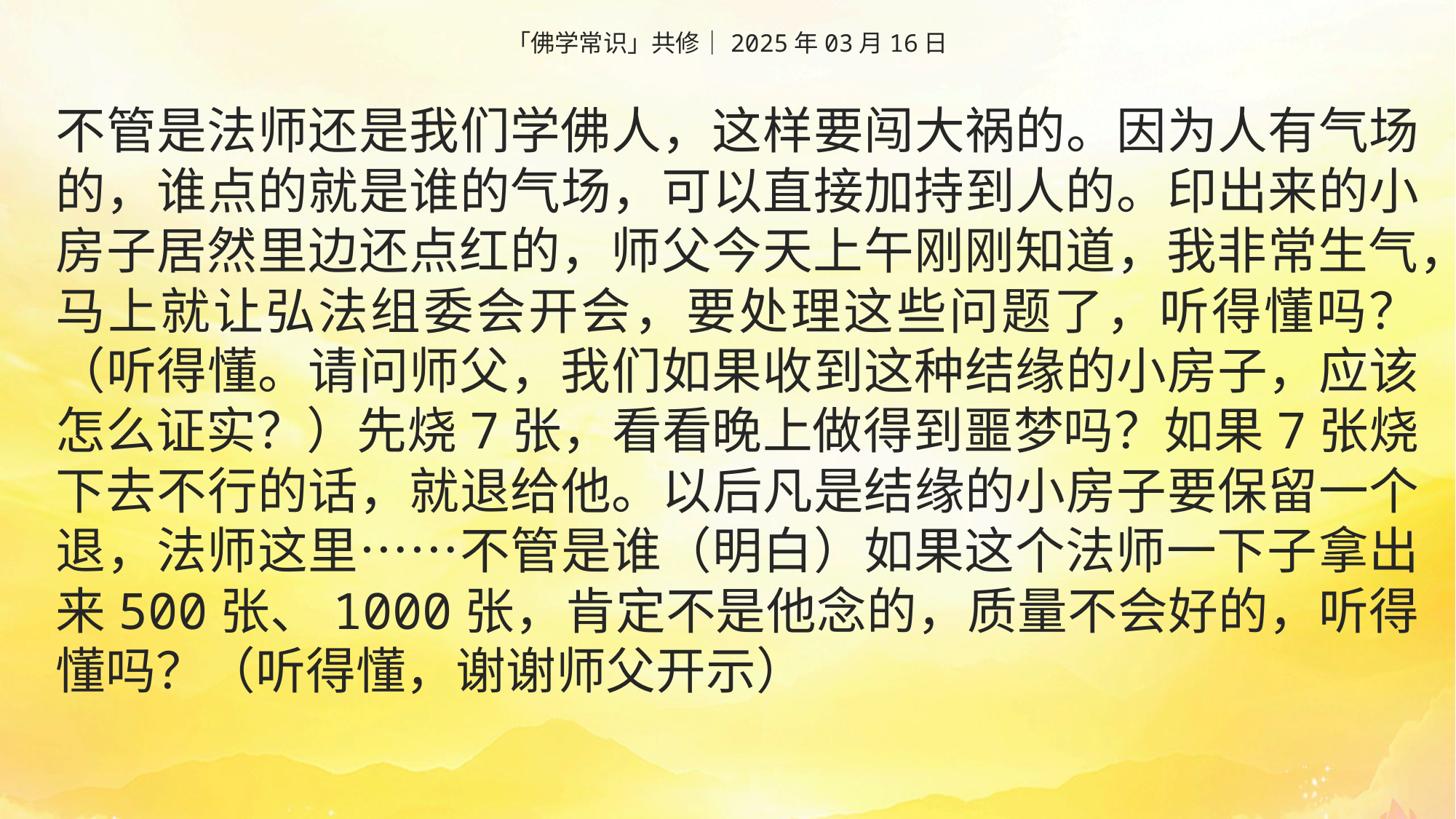

「佛学常识」共修｜2025年03月16日
不管是法师还是我们学佛人，这样要闯大祸的。因为人有气场的，谁点的就是谁的气场，可以直接加持到人的。印出来的小房子居然里边还点红的，师父今天上午刚刚知道，我非常生气，马上就让弘法组委会开会，要处理这些问题了，听得懂吗？（听得懂。请问师父，我们如果收到这种结缘的小房子，应该怎么证实？）先烧7张，看看晚上做得到噩梦吗？如果7张烧下去不行的话，就退给他。以后凡是结缘的小房子要保留一个退，法师这里……不管是谁（明白）如果这个法师一下子拿出来500张、1000张，肯定不是他念的，质量不会好的，听得懂吗？（听得懂，谢谢师父开示）